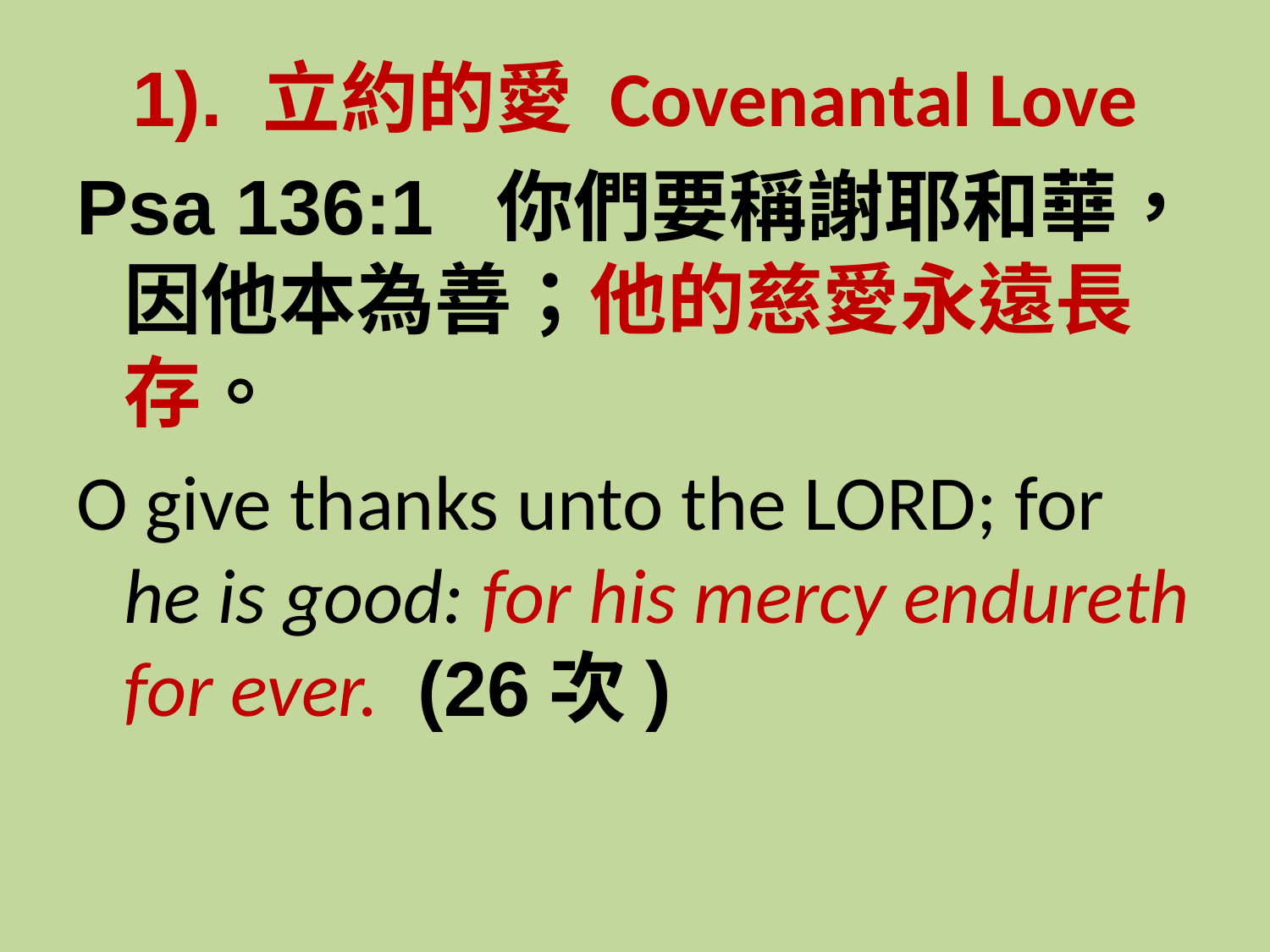

1). 立約的愛 Covenantal Love
Psa 136:1  你們要稱謝耶和華，因他本為善；他的慈愛永遠長存。
O give thanks unto the LORD; for he is good: for his mercy endureth for ever.  (26次)